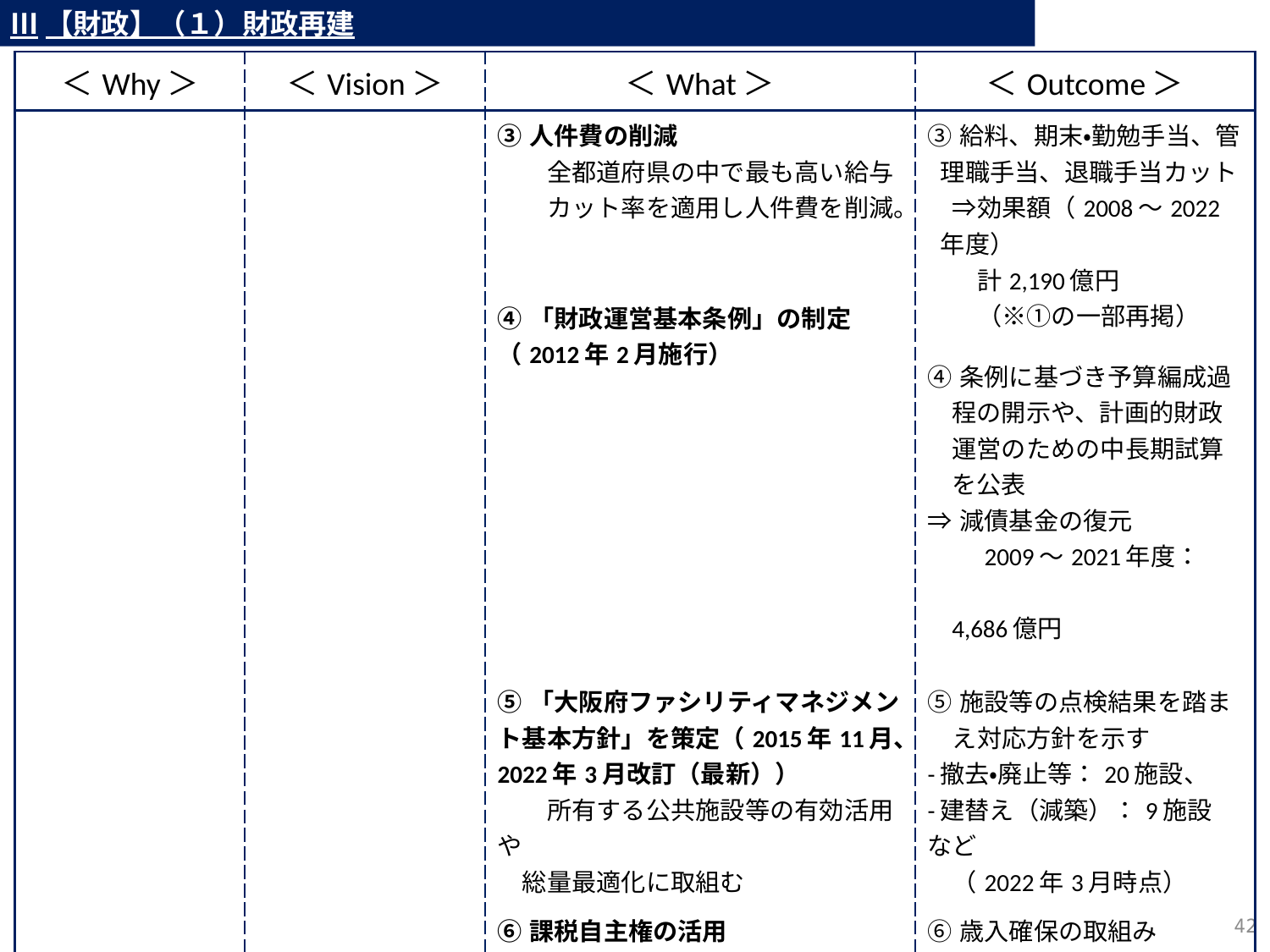

Ⅲ【財政】（１）財政再建
| ＜Why＞ | ＜Vision＞ | ＜What＞ | ＜Outcome＞ |
| --- | --- | --- | --- |
|  |  | ③人件費の削減 　　全都道府県の中で最も高い給与 　　カット率を適用し人件費を削減。 ④「財政運営基本条例」の制定（2012年2月施行） | ③給料、期末・勤勉手当、管理職手当、退職手当カット 　⇒効果額（2008～2022年度） 　 　　計2,190億円 　　（※①の一部再掲） ④条例に基づき予算編成過程の開示や、計画的財政運営のための中長期試算を公表 ⇒減債基金の復元 　　2009～2021年度：　 　　　　　　　　　　　4,686億円 |
|  |  | ⑤「大阪府ファシリティマネジメント基本方針」を策定（2015年11月、2022年3月改訂（最新）） 　　所有する公共施設等の有効活用や 　総量最適化に取組む | ⑤施設等の点検結果を踏ま 　え対応方針を示す -撤去・廃止等：20施設、 -建替え（減築）：9施設　など 　（2022年3月時点） |
|  |  | ⑥課税自主権の活用 　　高まる行政ニーズに応えるため、 　「受益と負担」や「税収の使途」を踏ま 　え、新たな収入の確保を検討 | ⑥歳入確保の取組み ・新たな税を導入 -森林環境税(2016年4月～） -宿泊税(2017年1月～（2019年６月一部見直し）) ・法人二税の超過課税延長 |
42